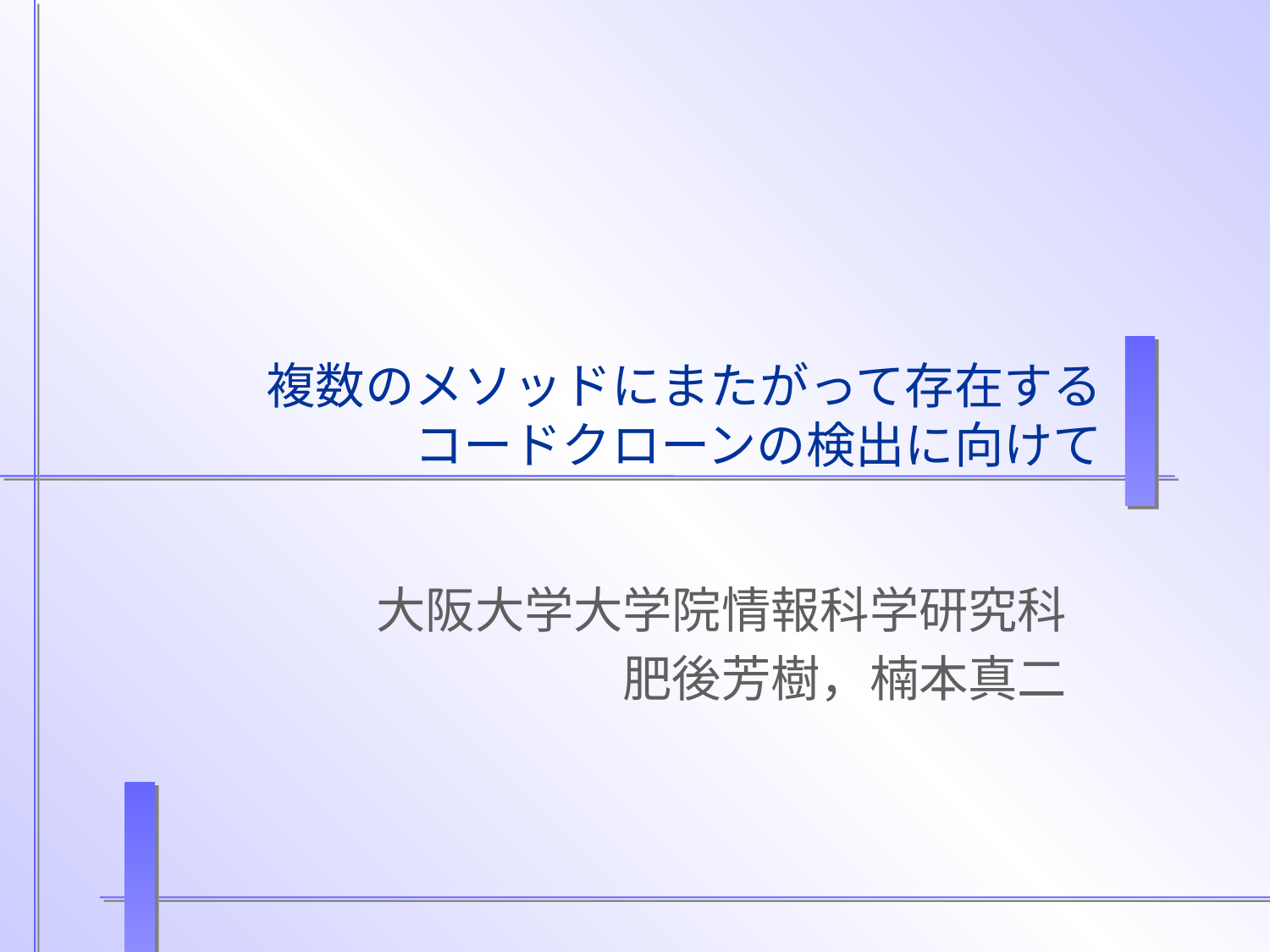

# 複数のメソッドにまたがって存在する コードクローンの検出に向けて
大阪大学大学院情報科学研究科
肥後芳樹，楠本真二